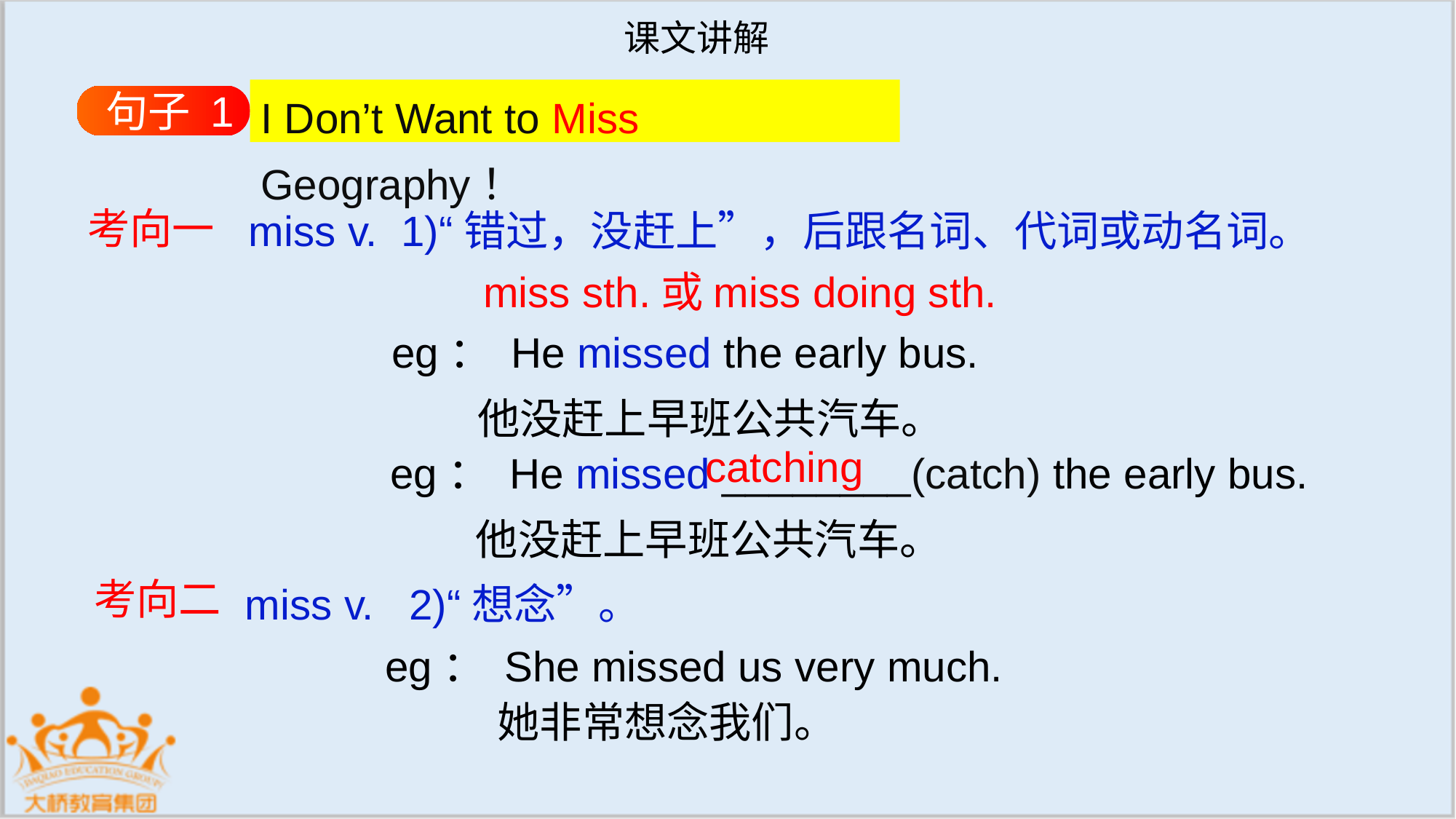

课文讲解
I Don’t Want to Miss Geography！

句子 1

miss v.  1)“错过，没赶上”，后跟名词、代词或动名词。
考向一
miss sth.或miss doing sth.
eg： He missed the early bus.
        他没赶上早班公共汽车。
eg： He missed ________(catch) the early bus.
        他没赶上早班公共汽车。
catching
miss v.   2)“想念”。
考向二
eg： She missed us very much.
  她非常想念我们。